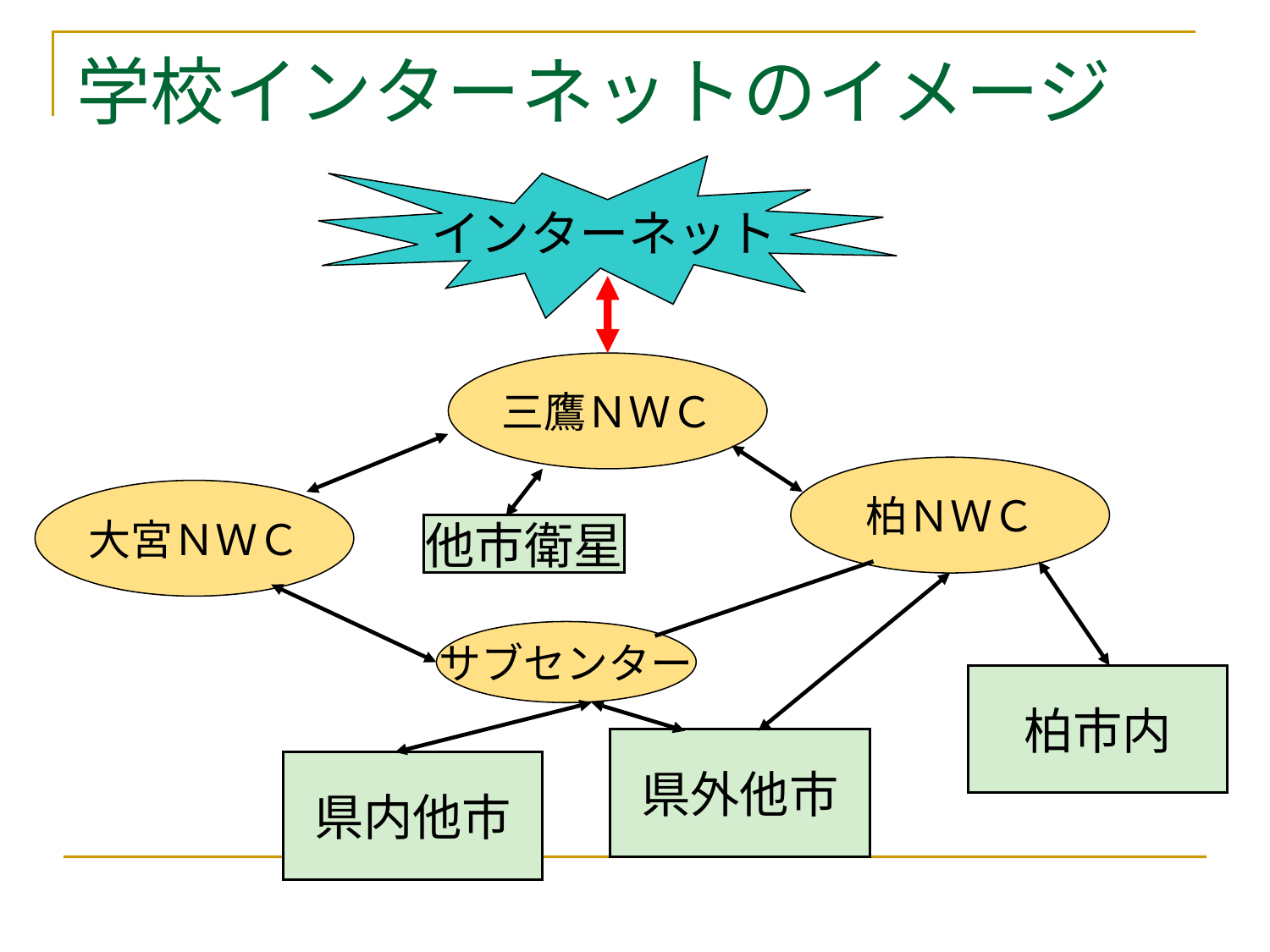

# 学校インターネットのイメージ
インターネット

三鷹ＮＷＣ

柏ＮＷＣ

大宮ＮＷＣ
他市衛星

サブセンター
柏市内

県外他市
県内他市